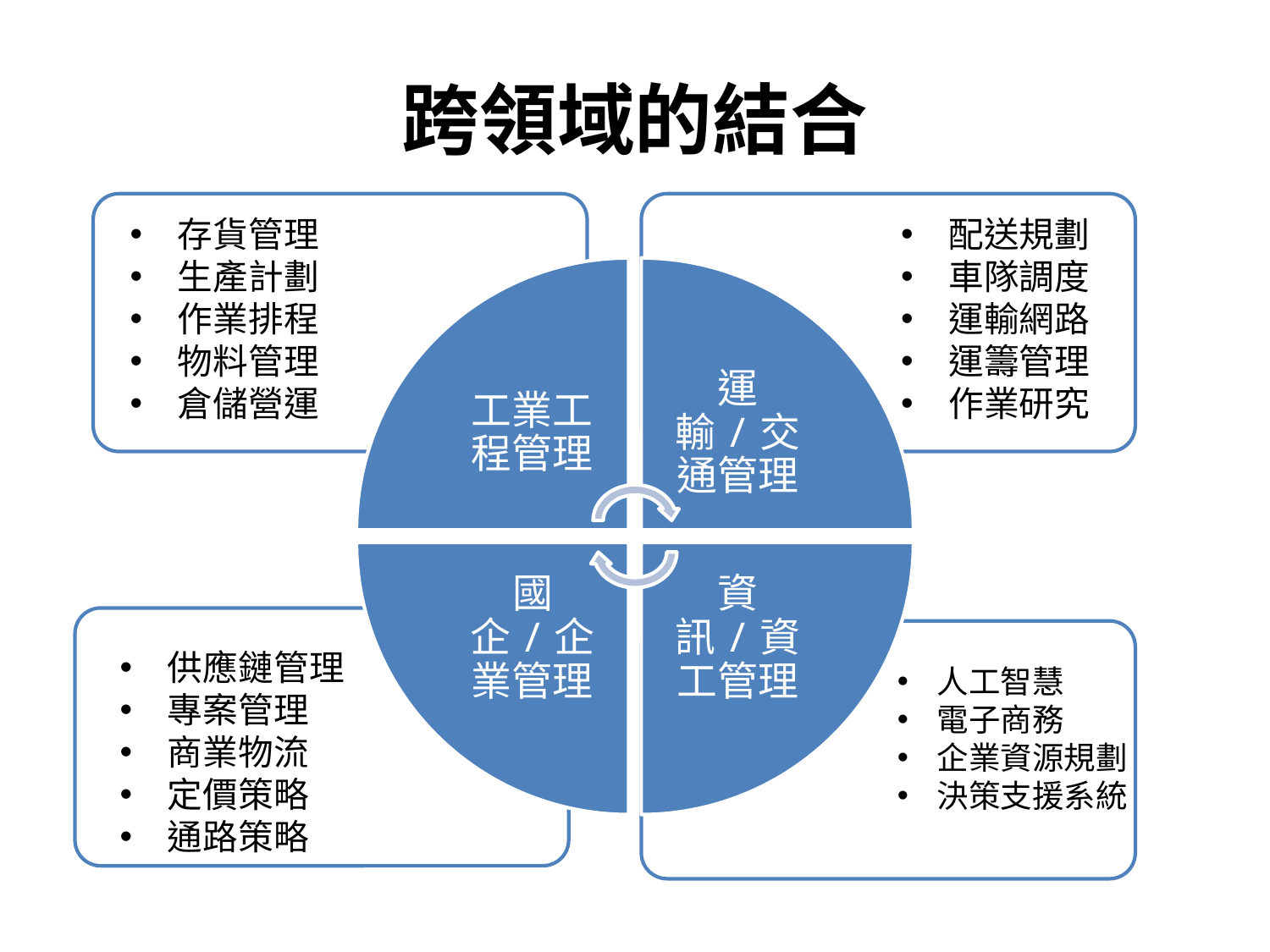

# 跨領域的結合
存貨管理
生產計劃
作業排程
物料管理
倉儲營運
配送規劃
車隊調度
運輸網路
運籌管理
作業研究

工業工程管理
運輸/交通管理
資訊/資工管理
國企/企業管理
供應鏈管理
專案管理
商業物流
定價策略
通路策略
人工智慧
電子商務
企業資源規劃
決策支援系統